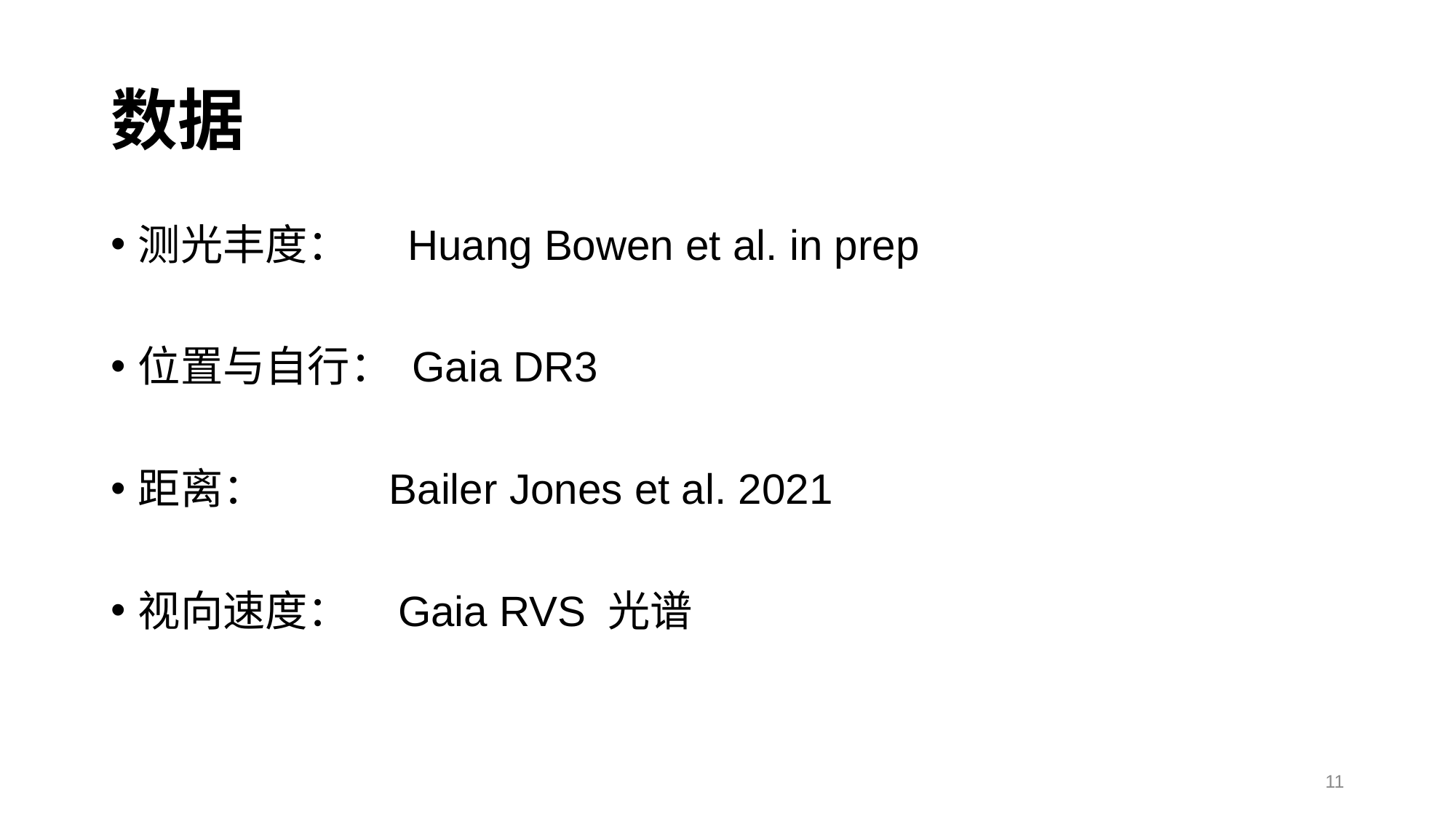

# 数据
测光丰度：     Huang Bowen et al. in prep

位置与自行： Gaia DR3

距离：            Bailer Jones et al. 2021

视向速度：    Gaia RVS 光谱
11